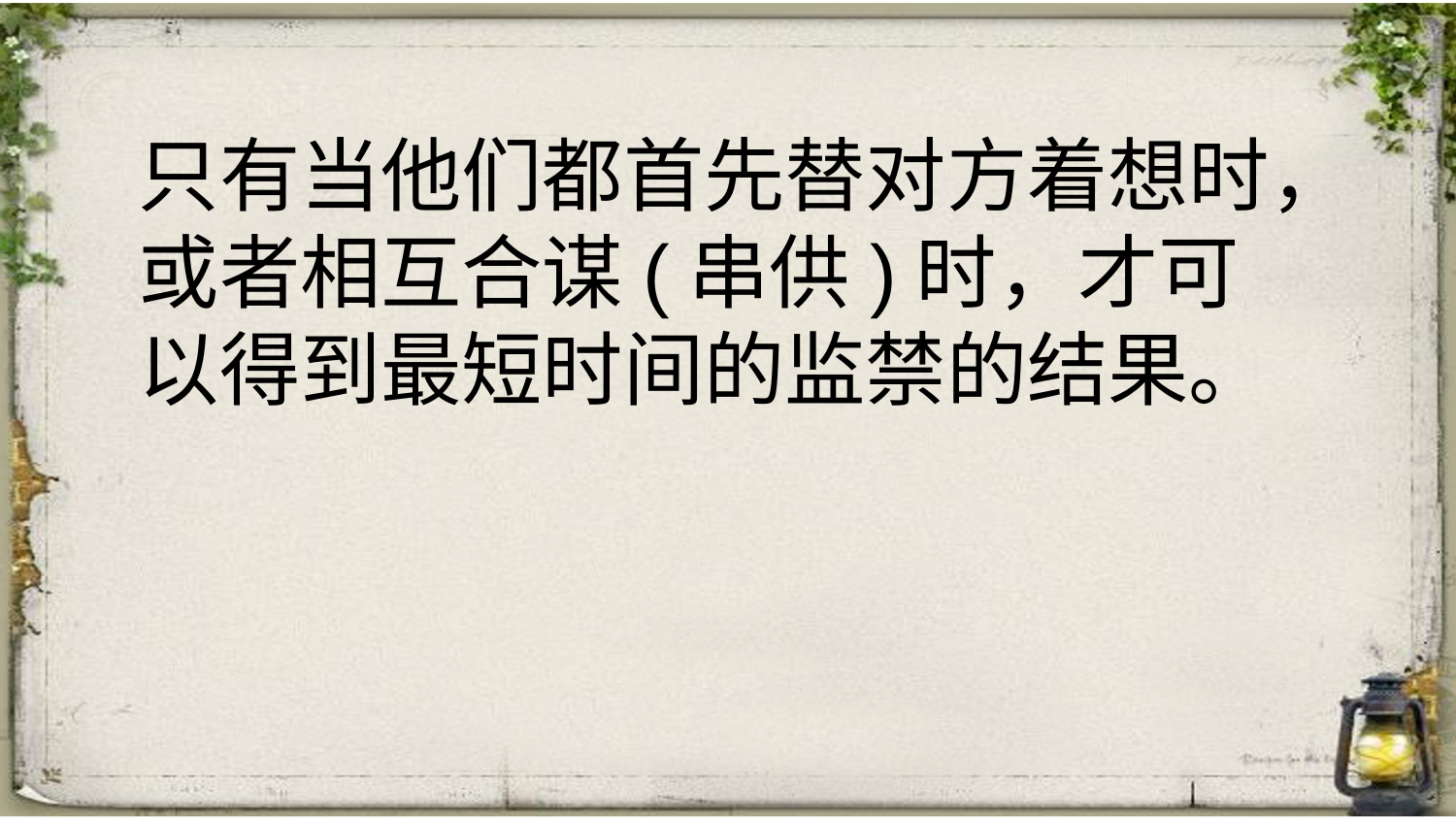

只有当他们都首先替对方着想时，或者相互合谋(串供)时，才可以得到最短时间的监禁的结果。